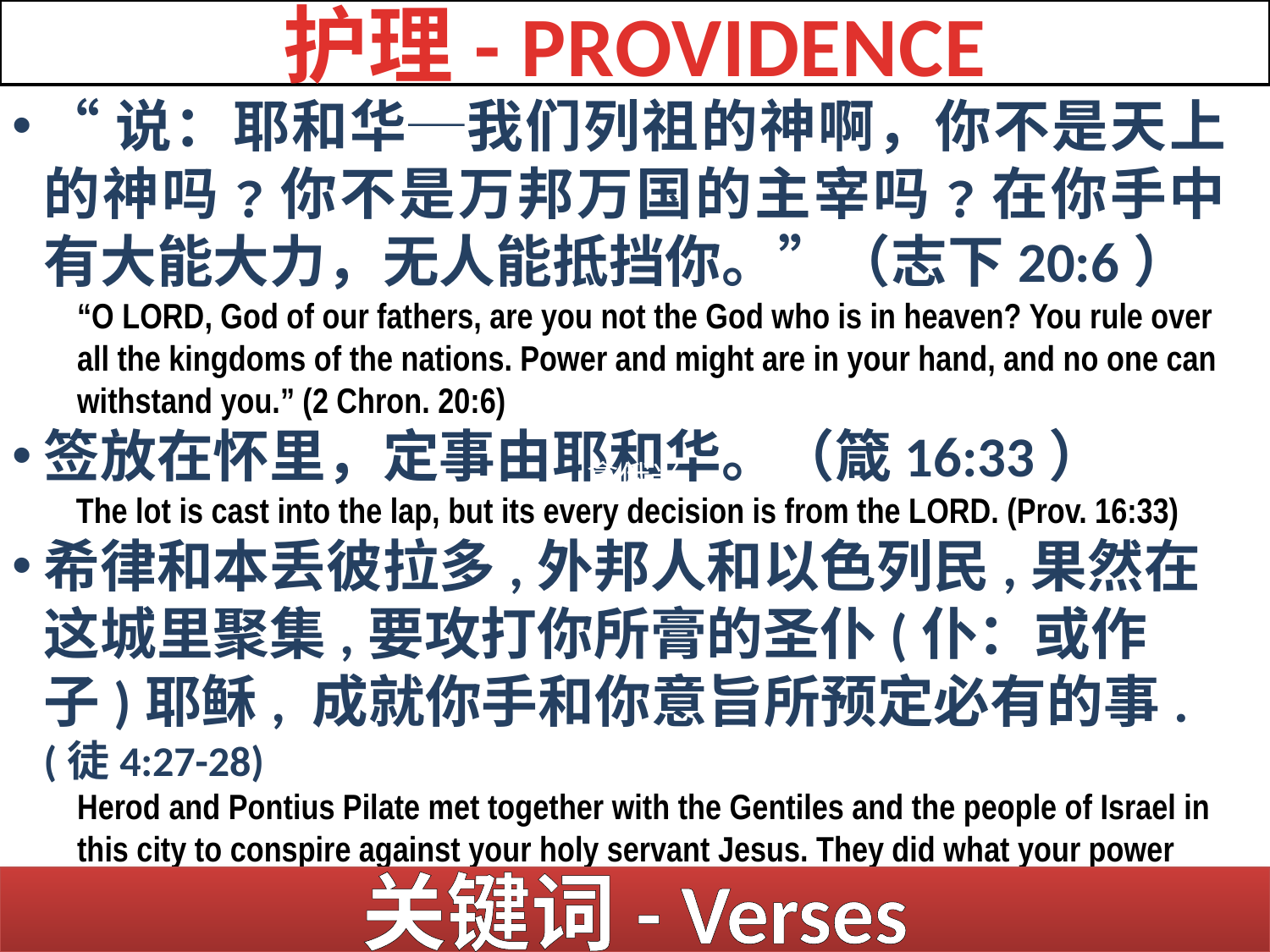

护理- PROVIDENCE
“说：耶和华─我们列祖的神啊，你不是天上的神吗﹖你不是万邦万国的主宰吗﹖在你手中有大能大力，无人能抵挡你。”（志下20:6）
“O LORD, God of our fathers, are you not the God who is in heaven? You rule over all the kingdoms of the nations. Power and might are in your hand, and no one can
withstand you.” (2 Chron. 20:6)
签放在怀里，定事由耶和华。（箴16:33）
The lot is cast into the lap, but its every decision is from the LORD. (Prov. 16:33)
希律和本丢彼拉多,外邦人和以色列民,果然在这城里聚集,要攻打你所膏的圣仆(仆：或作子)耶稣, 成就你手和你意旨所预定必有的事.(徒4:27-28)
Herod and Pontius Pilate met together with the Gentiles and the people of Israel in this city to conspire against your holy servant Jesus. They did what your power and will had decided beforehand should happen. (Acts 4:27b-28)

拿俄米
关键词- Verses